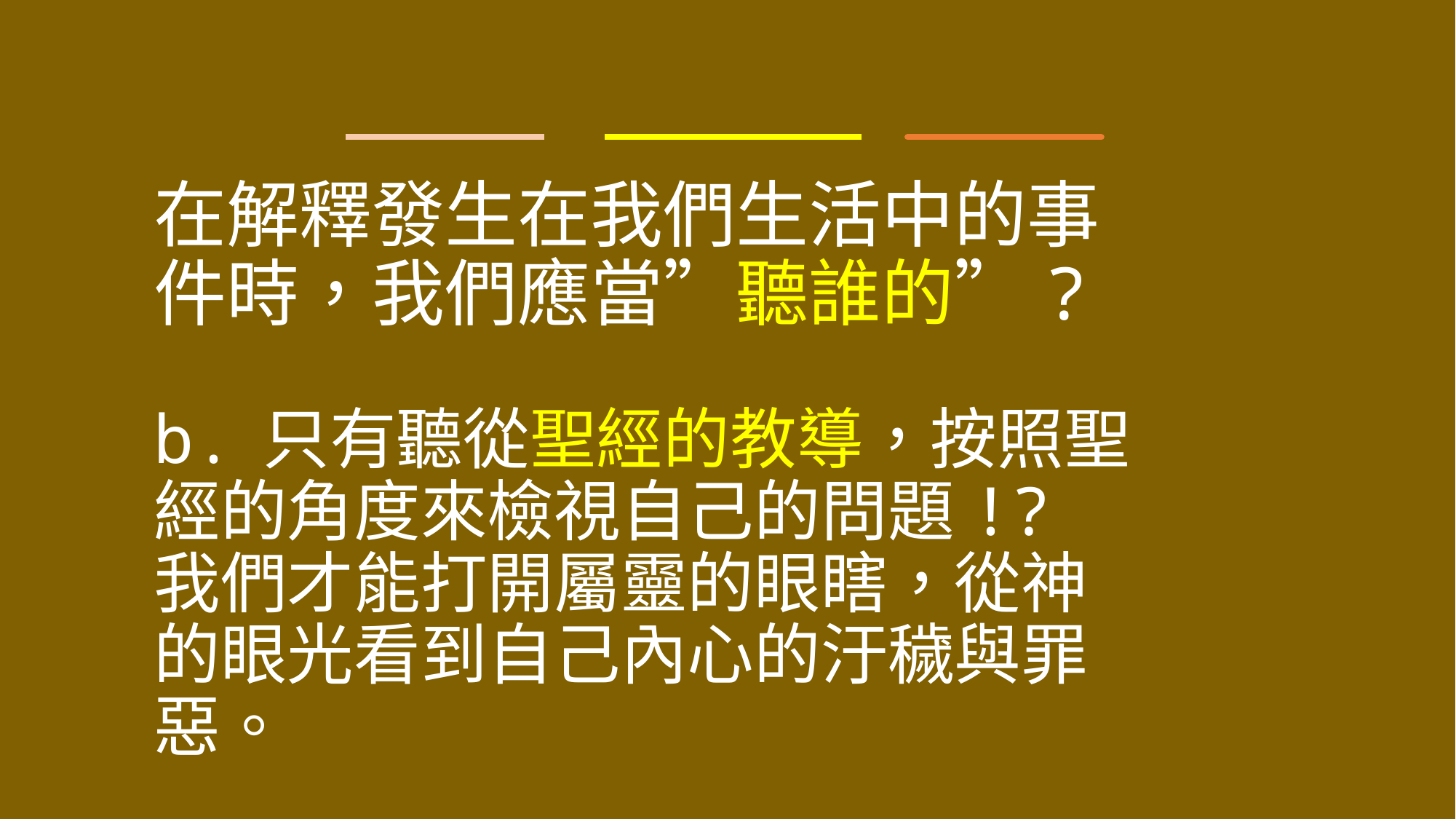

在解釋發生在我們生活中的事件時，我們應當”聽誰的”?

b.	只有聽從聖經的教導，按照聖經的角度來檢視自己的問題!? 我們才能打開屬靈的眼瞎，從神的眼光看到自己內心的汙穢與罪惡。